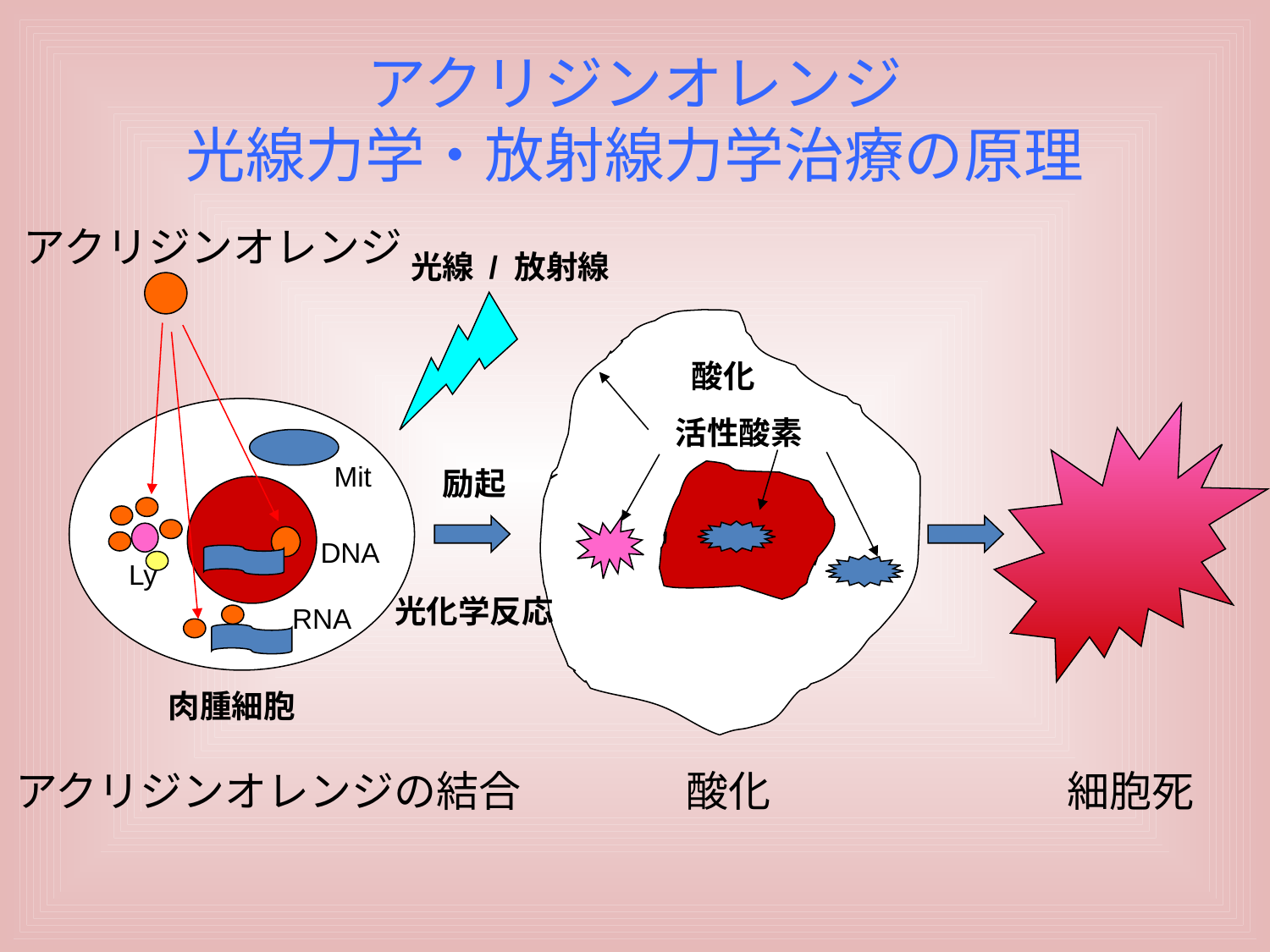

# アクリジンオレンジ 光線力学・放射線力学治療の原理
アクリジンオレンジ
光線 / 放射線

酸化

活性酸素

Mit

励起

DNA

Ly

光化学反応
RNA

肉腫細胞
アクリジンオレンジの結合
酸化
細胞死